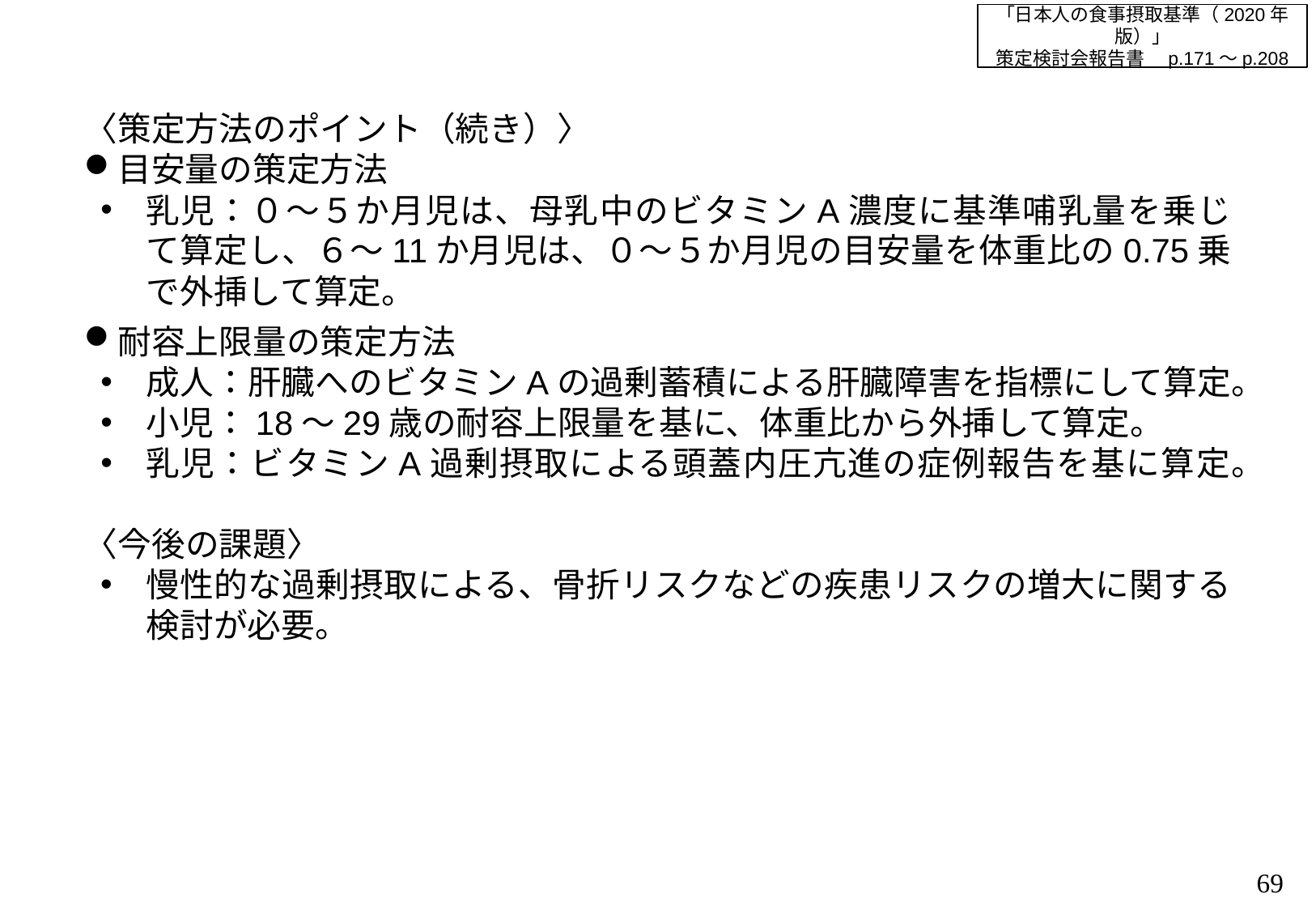

「日本人の食事摂取基準（2020年版）」
策定検討会報告書　p.171～p.208
〈策定方法のポイント（続き）〉
目安量の策定方法
乳児：０～５か月児は、母乳中のビタミンA濃度に基準哺乳量を乗じて算定し、６～11か月児は、０～５か月児の目安量を体重比の0.75乗で外挿して算定。
耐容上限量の策定方法
成人：肝臓へのビタミンAの過剰蓄積による肝臓障害を指標にして算定。
小児：18～29歳の耐容上限量を基に、体重比から外挿して算定。
乳児：ビタミンA過剰摂取による頭蓋内圧亢進の症例報告を基に算定。

〈今後の課題〉
慢性的な過剰摂取による、骨折リスクなどの疾患リスクの増大に関する検討が必要。
69